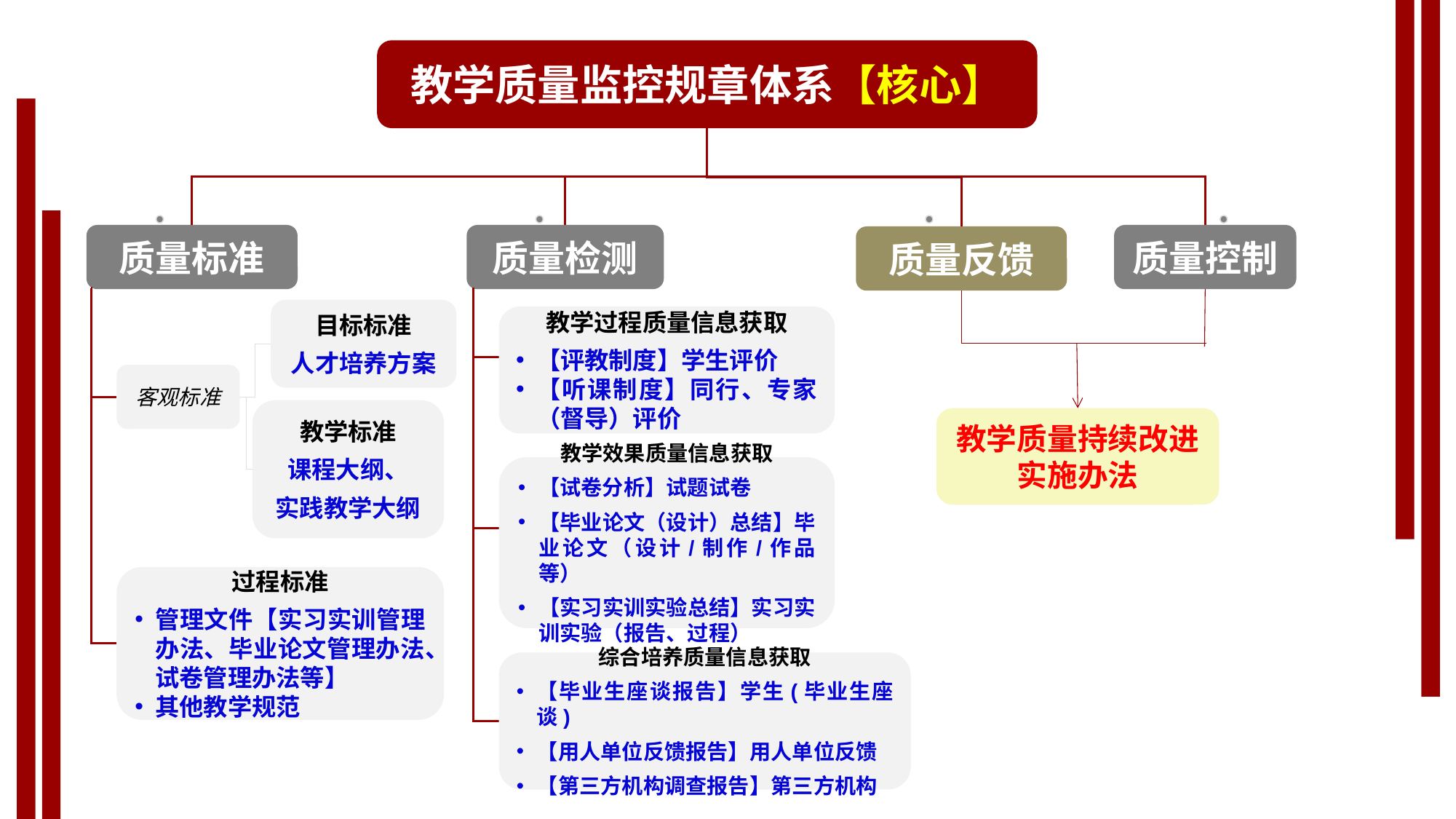

教学质量监控规章体系【核心】

质量标准
质量检测
质量控制
质量反馈
目标标准
人才培养方案
教学过程质量信息获取
【评教制度】学生评价
【听课制度】同行、专家（督导）评价
客观标准
教学标准
课程大纲、
实践教学大纲
教学质量持续改进实施办法
教学效果质量信息获取
【试卷分析】试题试卷
【毕业论文（设计）总结】毕业论文（设计/制作/作品等）
【实习实训实验总结】实习实训实验（报告、过程）
过程标准
管理文件【实习实训管理办法、毕业论文管理办法、试卷管理办法等】
其他教学规范
综合培养质量信息获取
【毕业生座谈报告】学生(毕业生座谈)
【用人单位反馈报告】用人单位反馈
【第三方机构调查报告】第三方机构